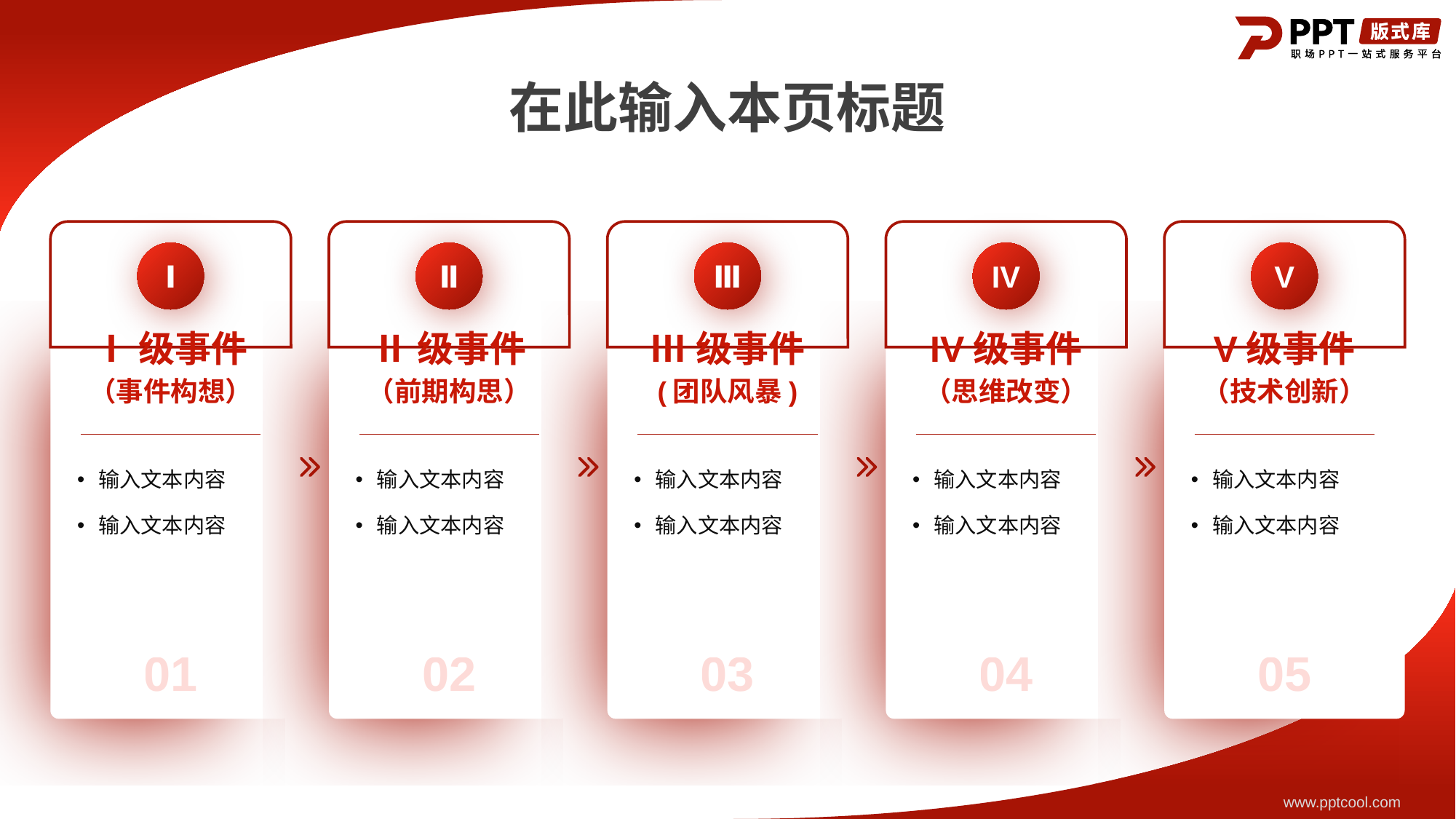

在此输入本页标题

Ⅰ
Ⅱ
Ⅲ
IV
V
Ⅰ级事件
（事件构想）
Ⅱ级事件
（前期构思）
Ⅲ级事件
(团队风暴)
IV级事件
（思维改变）
V级事件
（技术创新）
输入文本内容
输入文本内容
输入文本内容
输入文本内容
输入文本内容
输入文本内容
输入文本内容
输入文本内容
输入文本内容
输入文本内容

01
02
03
04
05
www.pptcool.com